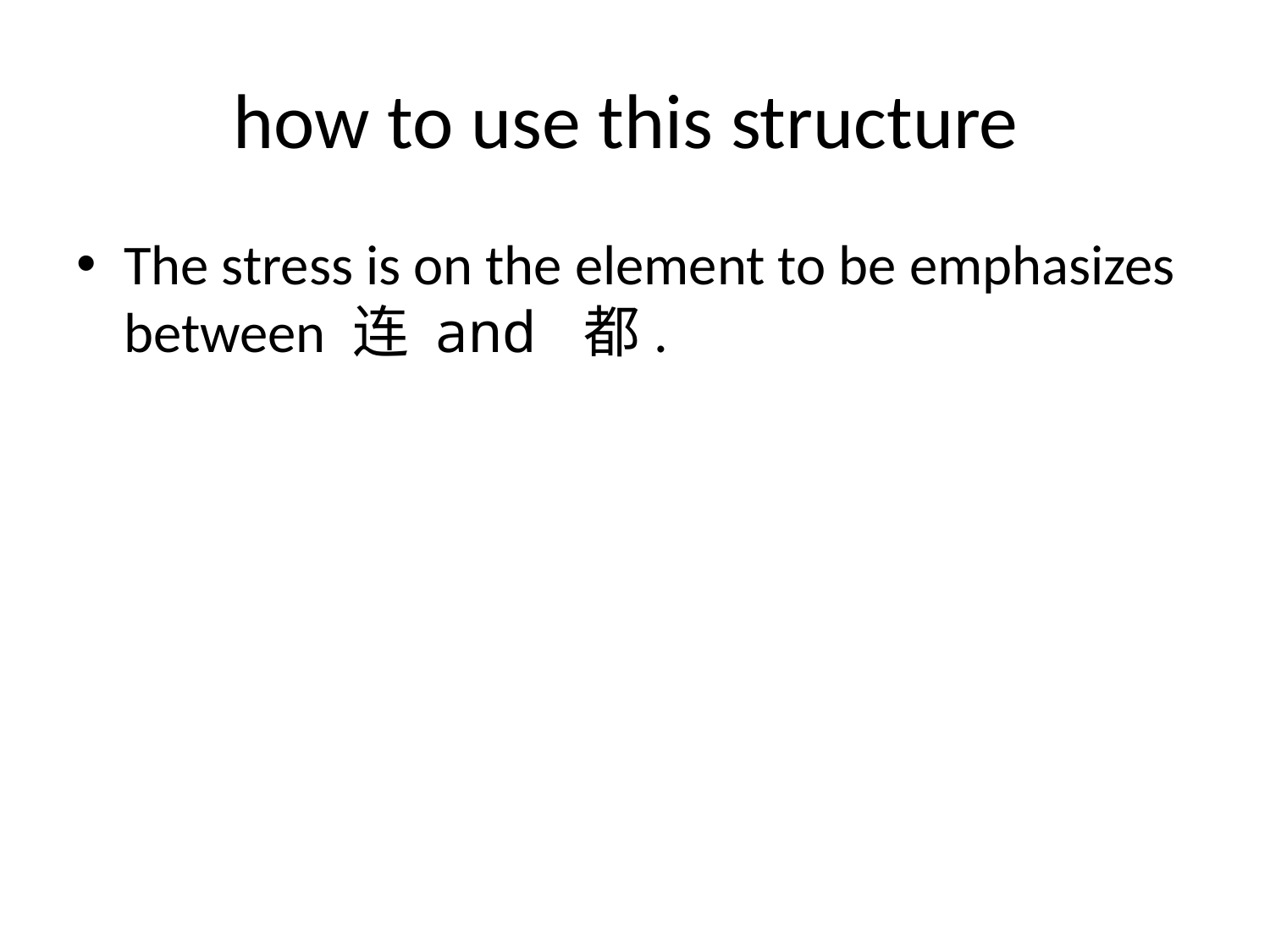

# how to use this structure
The stress is on the element to be emphasizes between 连 and 都.